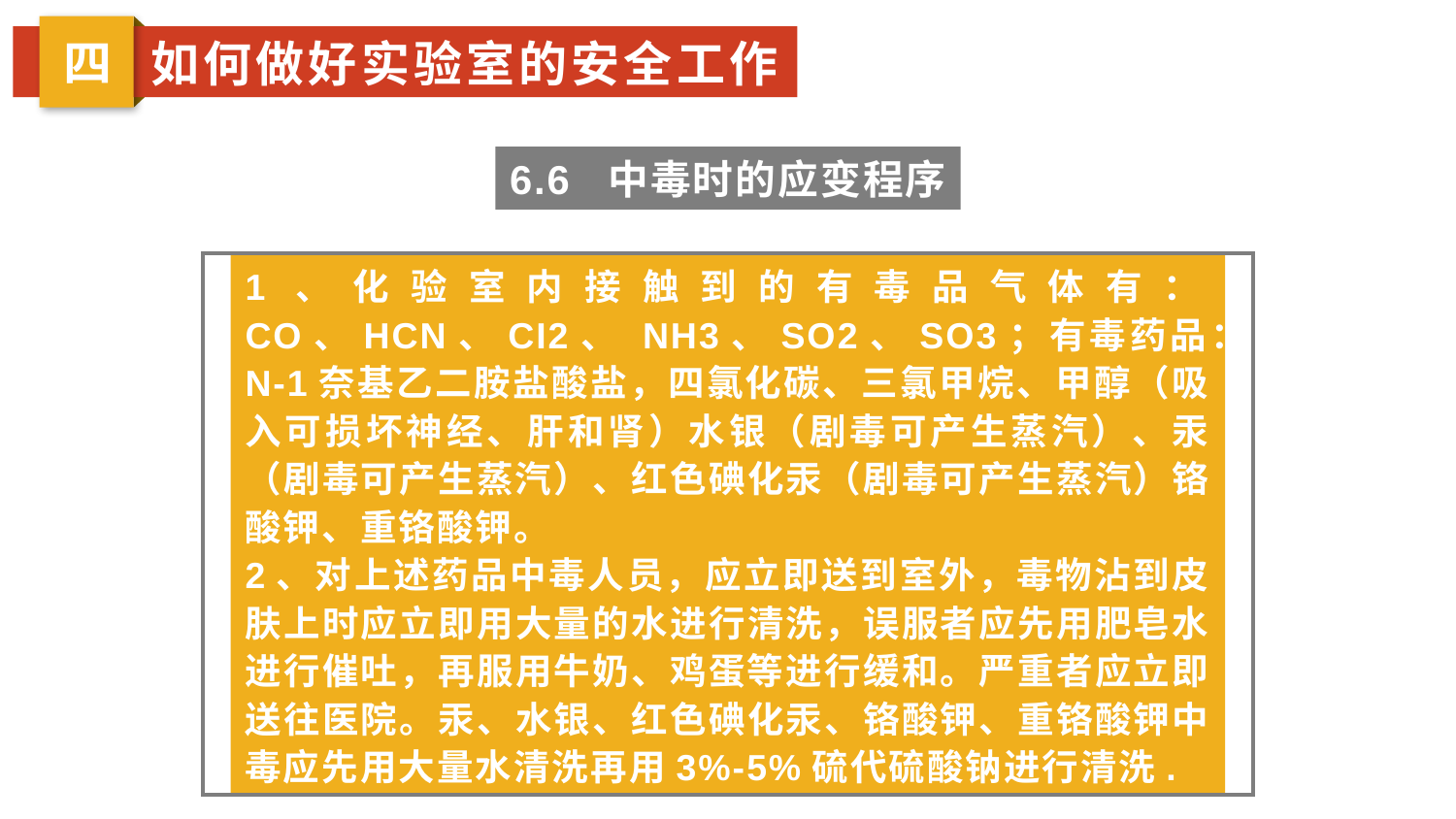

四

如何做好实验室的安全工作

6.6  中毒时的应变程序

1、化验室内接触到的有毒品气体有：CO、HCN、CI2、 NH3、SO2、SO3；有毒药品：N-1奈基乙二胺盐酸盐，四氯化碳、三氯甲烷、甲醇（吸入可损坏神经、肝和肾）水银（剧毒可产生蒸汽）、汞（剧毒可产生蒸汽）、红色碘化汞（剧毒可产生蒸汽）铬酸钾、重铬酸钾。
2、对上述药品中毒人员，应立即送到室外，毒物沾到皮肤上时应立即用大量的水进行清洗，误服者应先用肥皂水进行催吐，再服用牛奶、鸡蛋等进行缓和。严重者应立即送往医院。汞、水银、红色碘化汞、铬酸钾、重铬酸钾中毒应先用大量水清洗再用3%-5%硫代硫酸钠进行清洗.